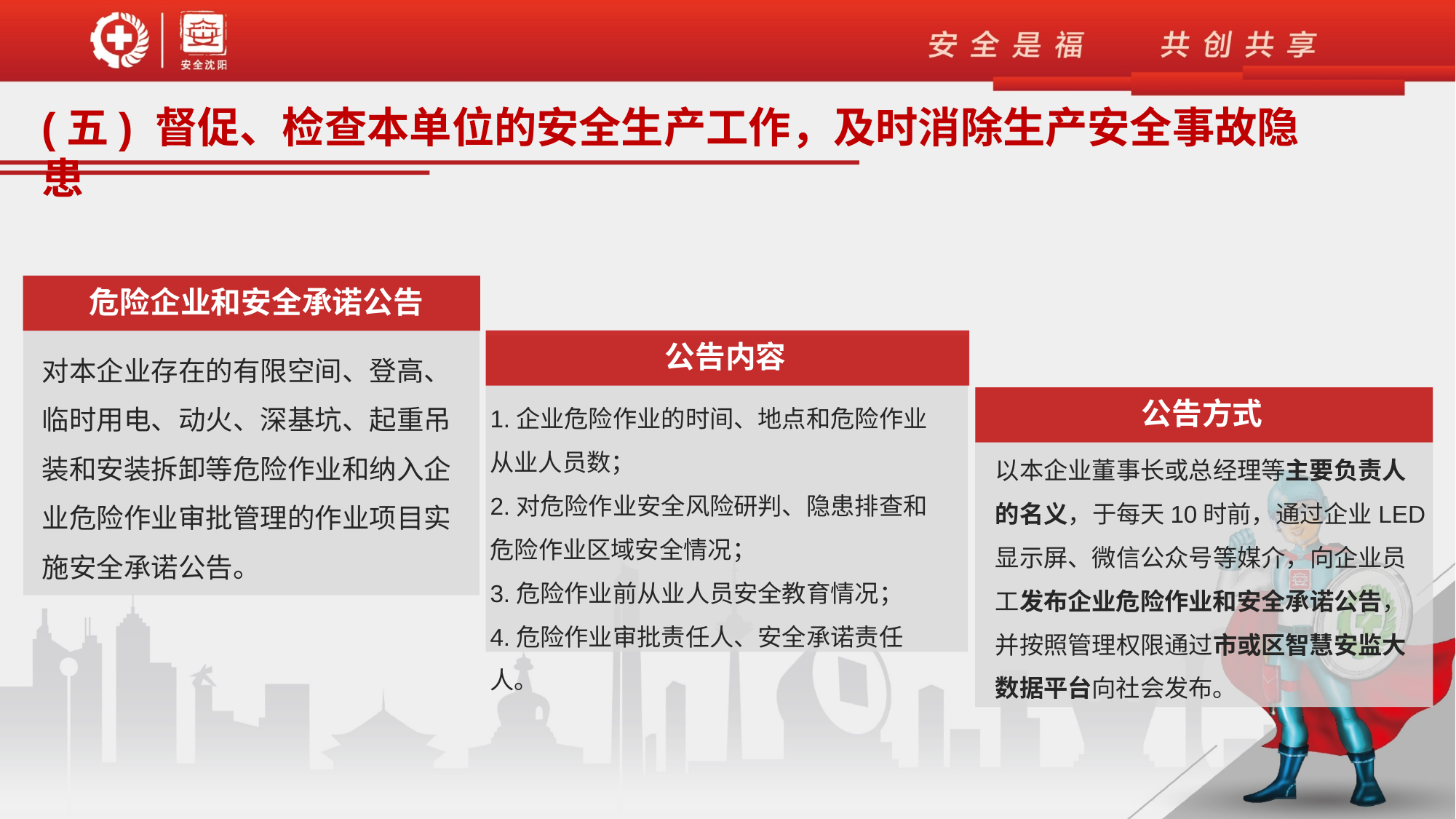

(五) 督促、检查本单位的安全生产工作，及时消除生产安全事故隐患

危险企业和安全承诺公告
对本企业存在的有限空间、登高、临时用电、动火、深基坑、起重吊装和安装拆卸等危险作业和纳入企业危险作业审批管理的作业项目实施安全承诺公告。

公告内容

1.企业危险作业的时间、地点和危险作业从业人员数；
2.对危险作业安全风险研判、隐患排查和危险作业区域安全情况；
3.危险作业前从业人员安全教育情况；
4.危险作业审批责任人、安全承诺责任人。

公告方式
以本企业董事长或总经理等主要负责人的名义，于每天10时前，通过企业LED显示屏、微信公众号等媒介，向企业员工发布企业危险作业和安全承诺公告，并按照管理权限通过市或区智慧安监大数据平台向社会发布。